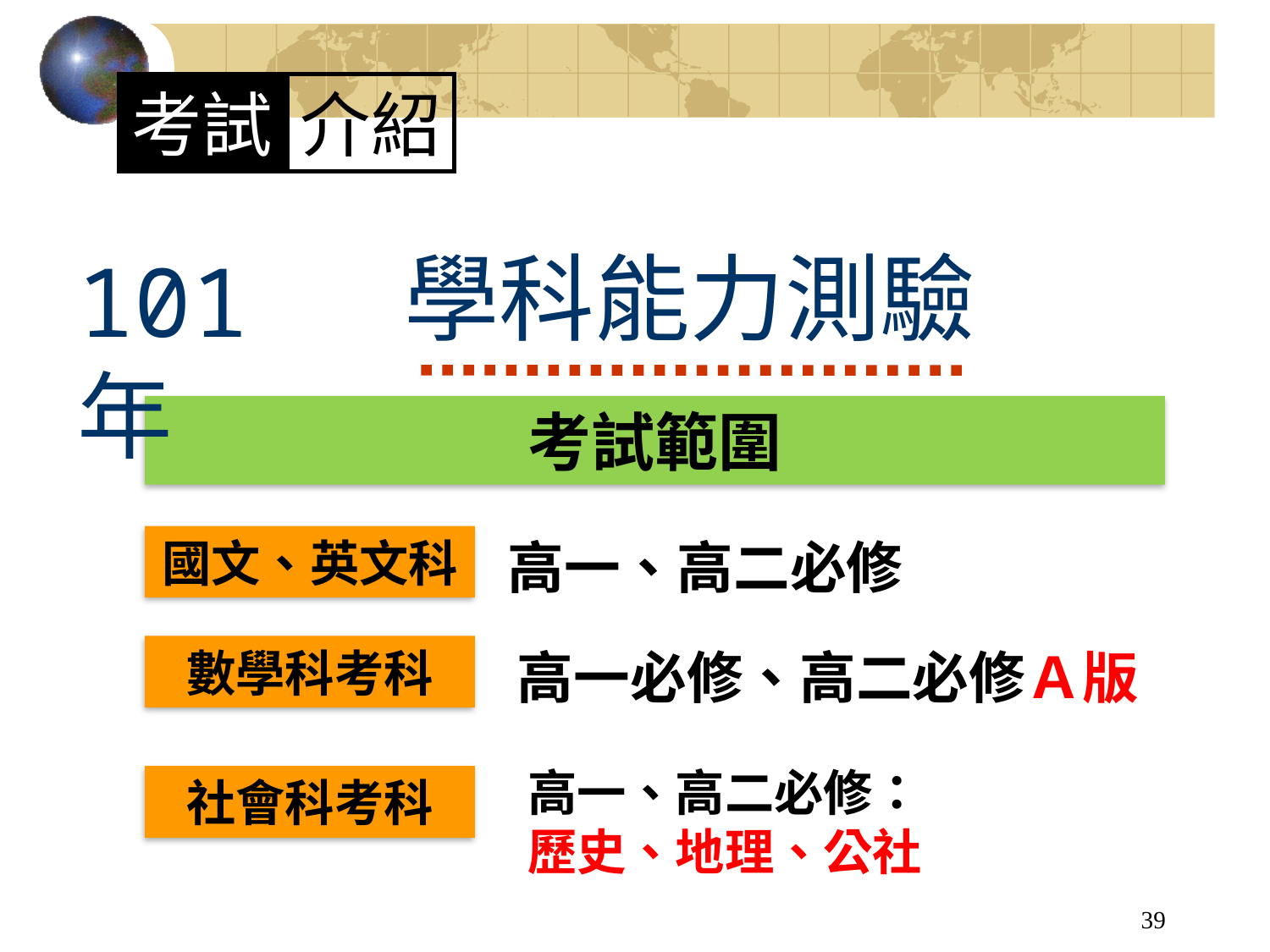

考試
介紹
學科能力測驗
101年

考試範圍
國文、英文科
高一、高二必修
數學科考科
高一必修、高二必修Ａ版
高一、高二必修：
歷史、地理、公社
社會科考科
39